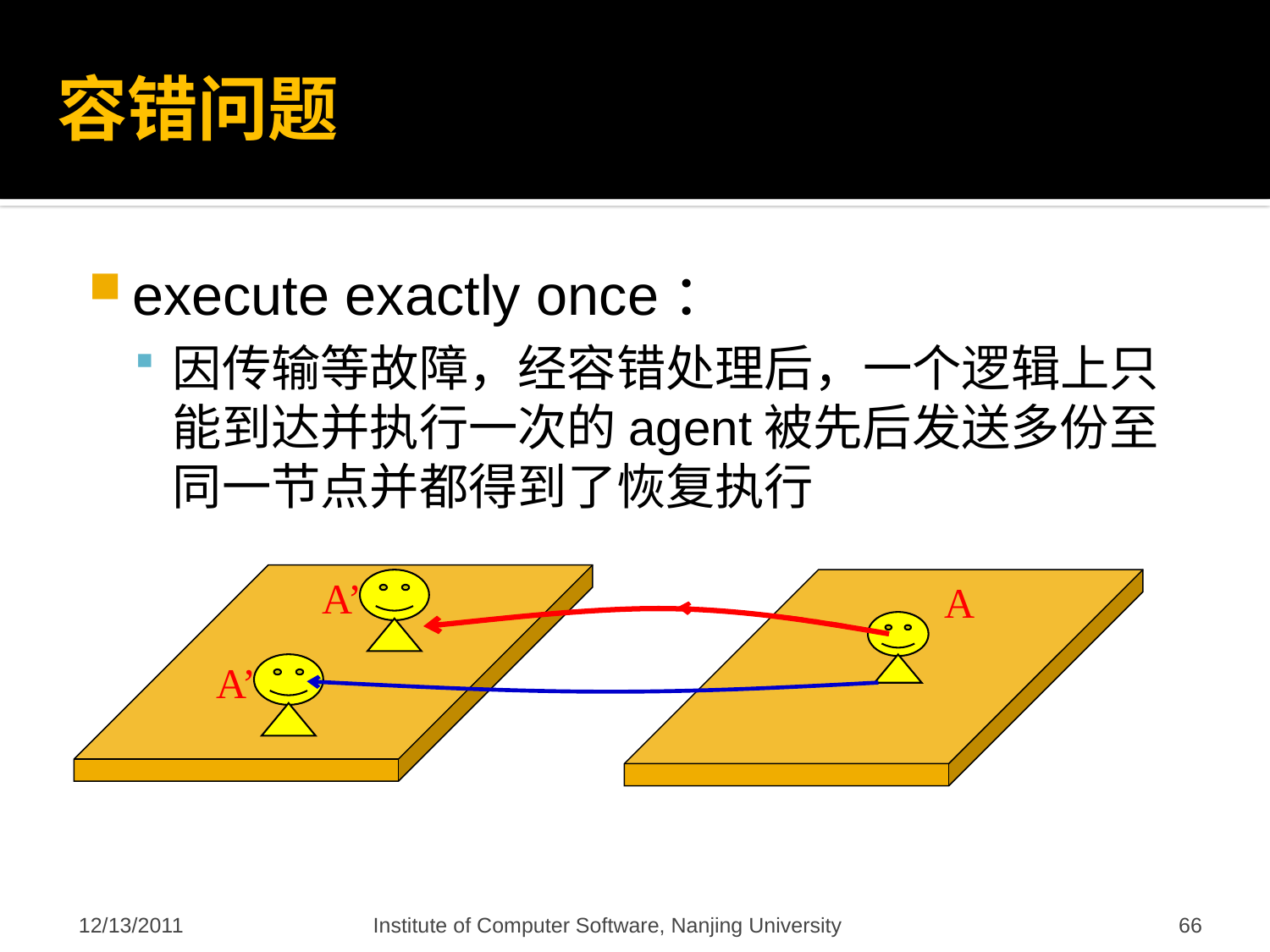

# 容错问题
execute exactly once：
因传输等故障，经容错处理后，一个逻辑上只能到达并执行一次的agent被先后发送多份至同一节点并都得到了恢复执行

A

A’

A’

66
12/13/2011
Institute of Computer Software, Nanjing University
66